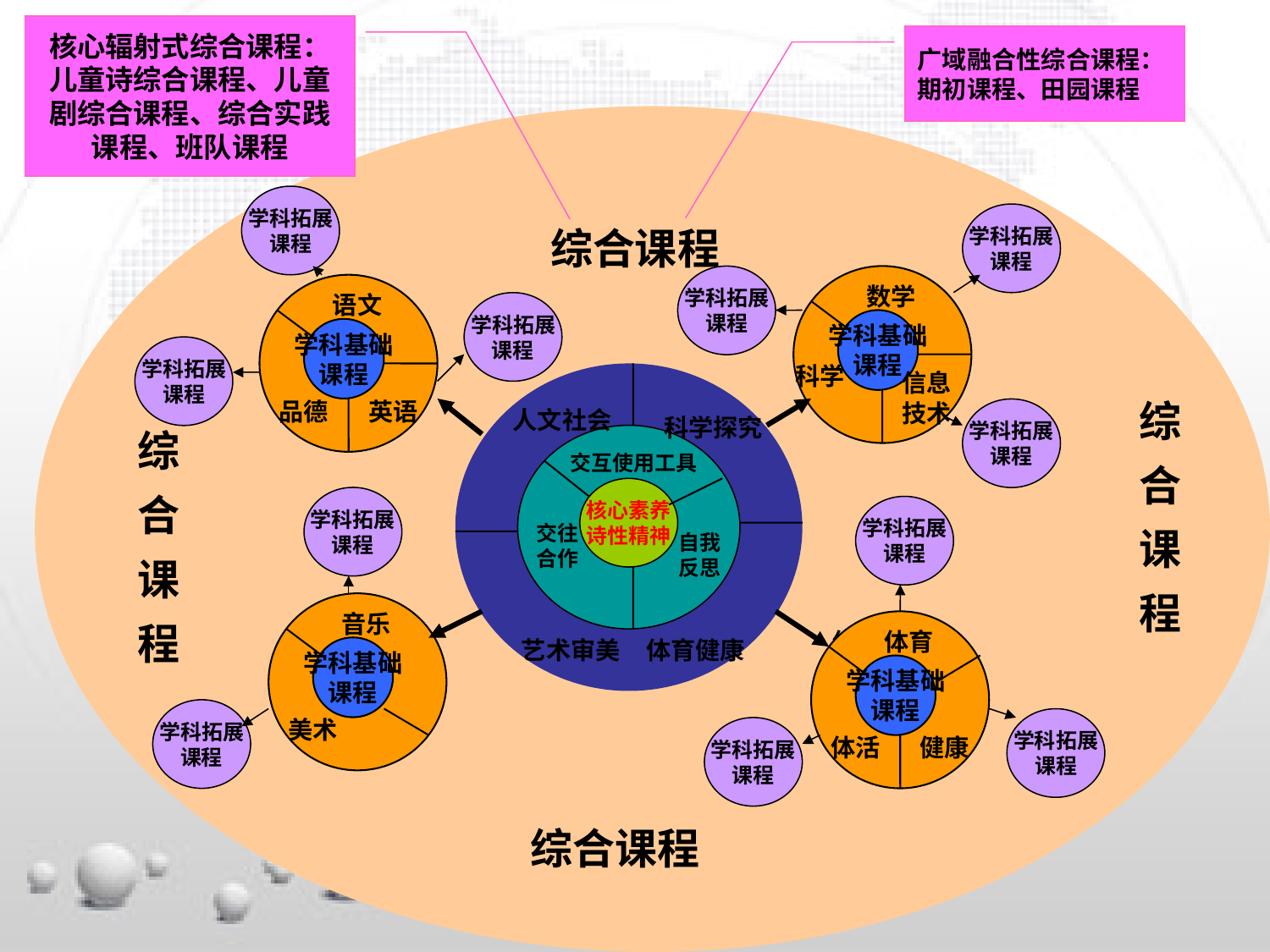

核心辐射式综合课程：儿童诗综合课程、儿童剧综合课程、综合实践课程、班队课程
广域融合性综合课程：
期初课程、田园课程
学科拓展
课程
学科拓展
课程

数学
语文

学科基础
课程
学科基础
课程
科学

信息
技术
品德
英语

人文社会

科学探究

交互使用工具

核心素养
诗性精神

交往合作
自我反思

音乐

体育健康
体育

艺术审美
体育健康
学科基础
课程

学科基础
课程

美术

健康
体活

学科拓展
课程

学科拓展
课程

学科拓展
课程

学科拓展
课程

学科拓展
课程
学科拓展
课程

学科拓展
课程

学科拓展
课程
学科拓展
课程

综合课程
综
合
课
程
综
合
课
程
综合课程